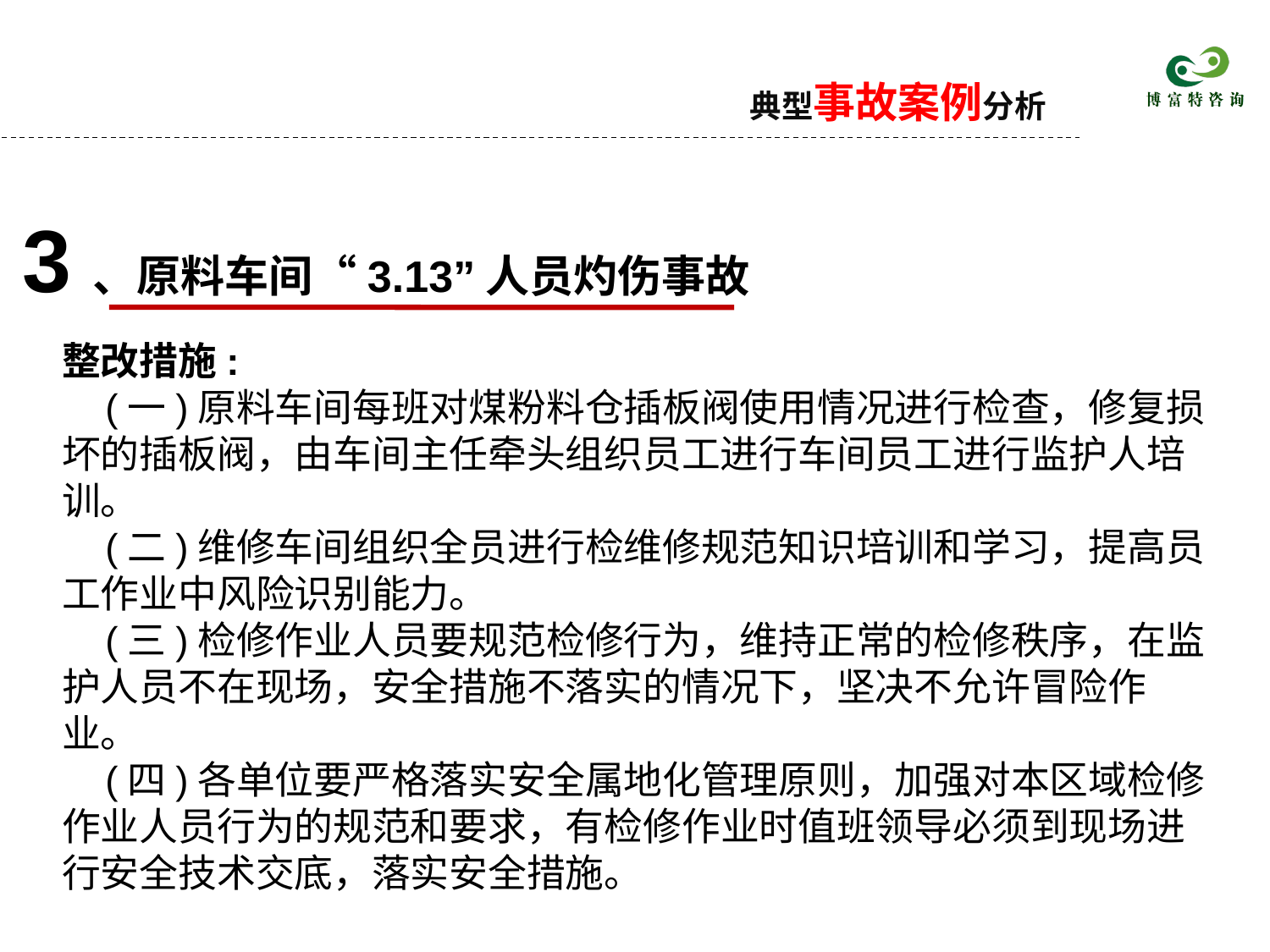

3、原料车间“3.13”人员灼伤事故

整改措施:
    (一)原料车间每班对煤粉料仓插板阀使用情况进行检查，修复损坏的插板阀，由车间主任牵头组织员工进行车间员工进行监护人培训。
    (二)维修车间组织全员进行检维修规范知识培训和学习，提高员工作业中风险识别能力。
    (三)检修作业人员要规范检修行为，维持正常的检修秩序，在监护人员不在现场，安全措施不落实的情况下，坚决不允许冒险作业。
    (四)各单位要严格落实安全属地化管理原则，加强对本区域检修作业人员行为的规范和要求，有检修作业时值班领导必须到现场进行安全技术交底，落实安全措施。